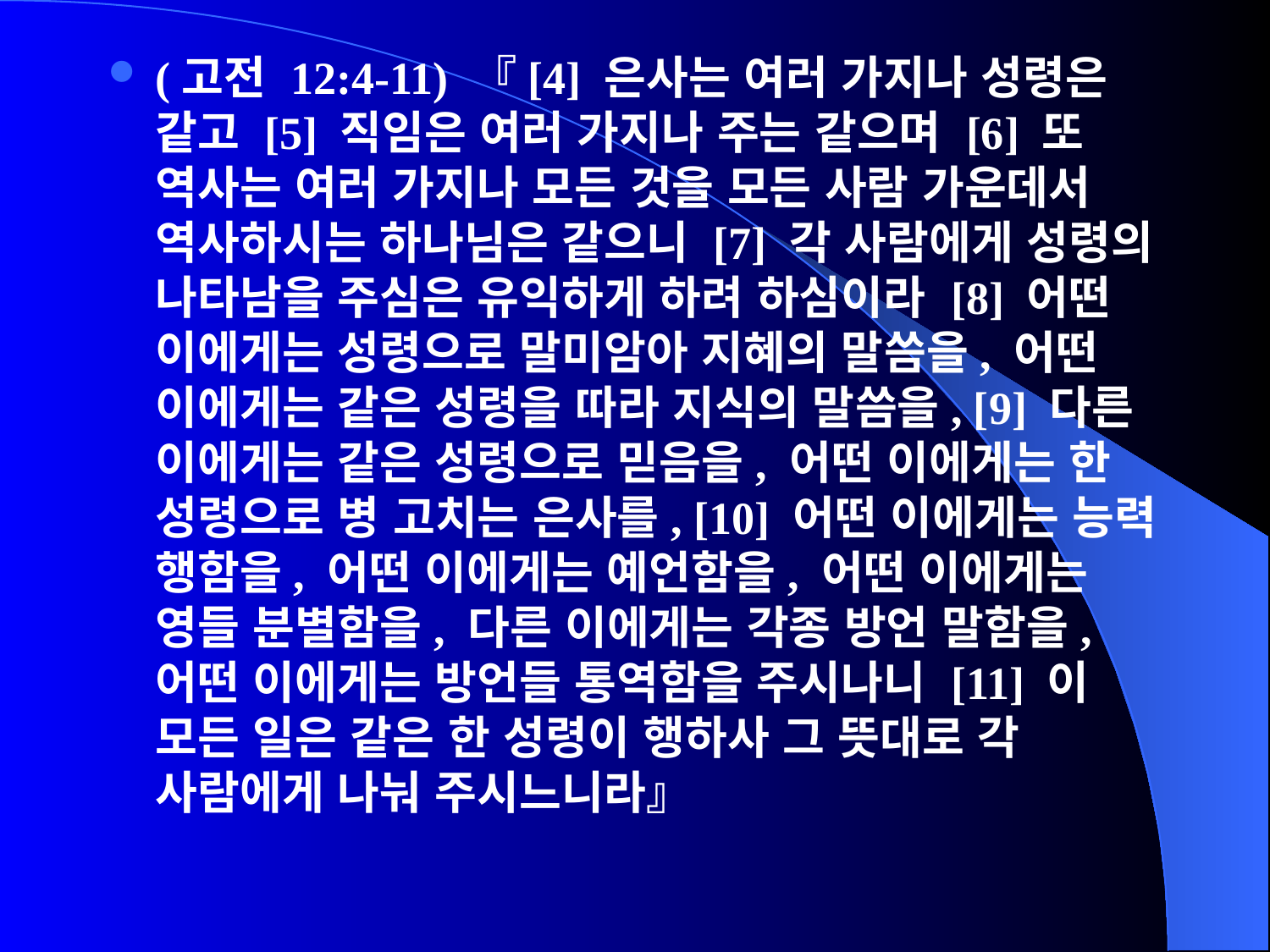

(고전 12:4-11) 『[4] 은사는 여러 가지나 성령은 같고 [5] 직임은 여러 가지나 주는 같으며 [6] 또 역사는 여러 가지나 모든 것을 모든 사람 가운데서 역사하시는 하나님은 같으니 [7] 각 사람에게 성령의 나타남을 주심은 유익하게 하려 하심이라 [8] 어떤 이에게는 성령으로 말미암아 지혜의 말씀을, 어떤 이에게는 같은 성령을 따라 지식의 말씀을, [9] 다른 이에게는 같은 성령으로 믿음을, 어떤 이에게는 한 성령으로 병 고치는 은사를, [10] 어떤 이에게는 능력 행함을, 어떤 이에게는 예언함을, 어떤 이에게는 영들 분별함을, 다른 이에게는 각종 방언 말함을, 어떤 이에게는 방언들 통역함을 주시나니 [11] 이 모든 일은 같은 한 성령이 행하사 그 뜻대로 각 사람에게 나눠 주시느니라』